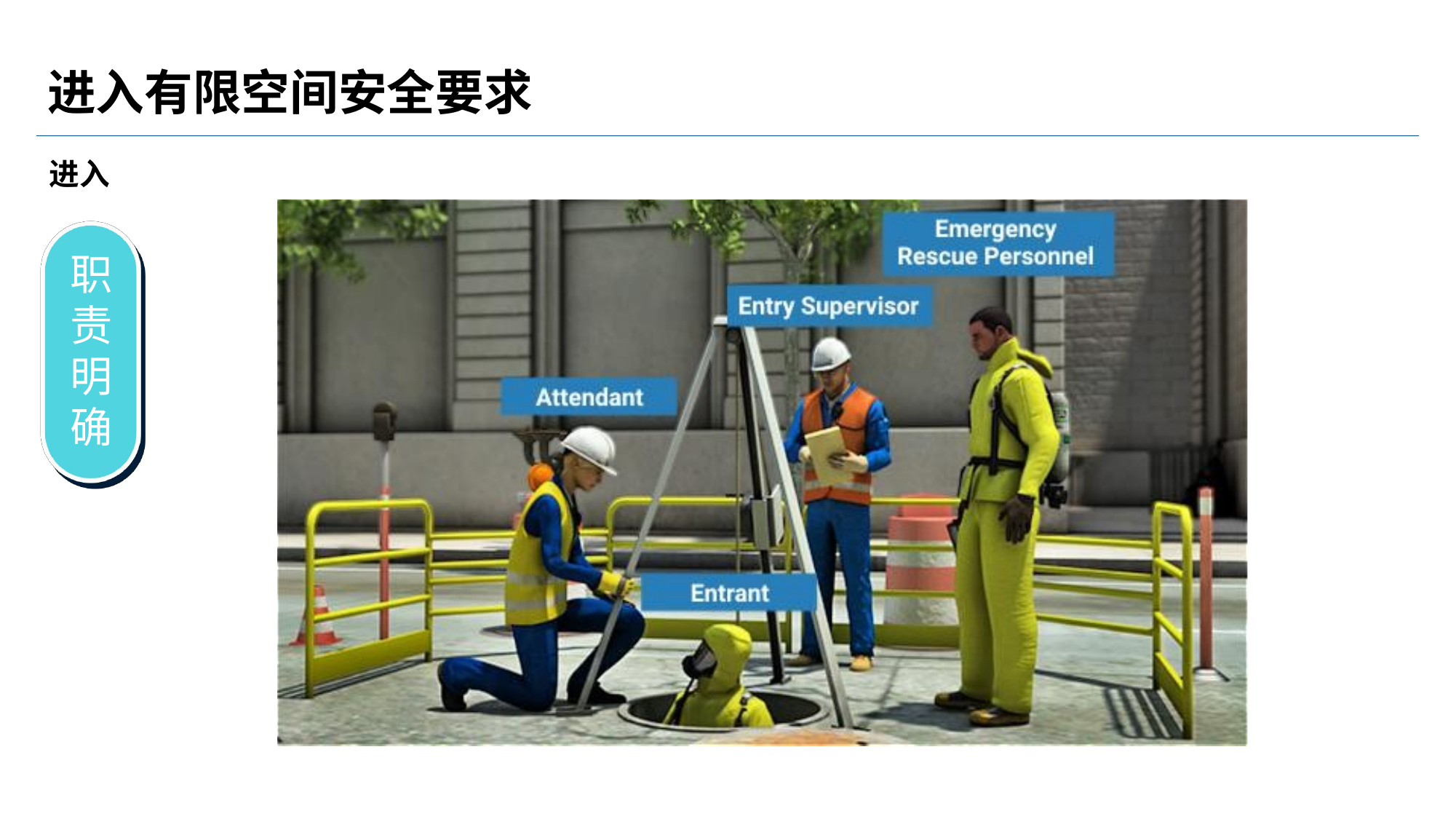

# 进入有限空间安全要求
进入

职 责 明 确
36